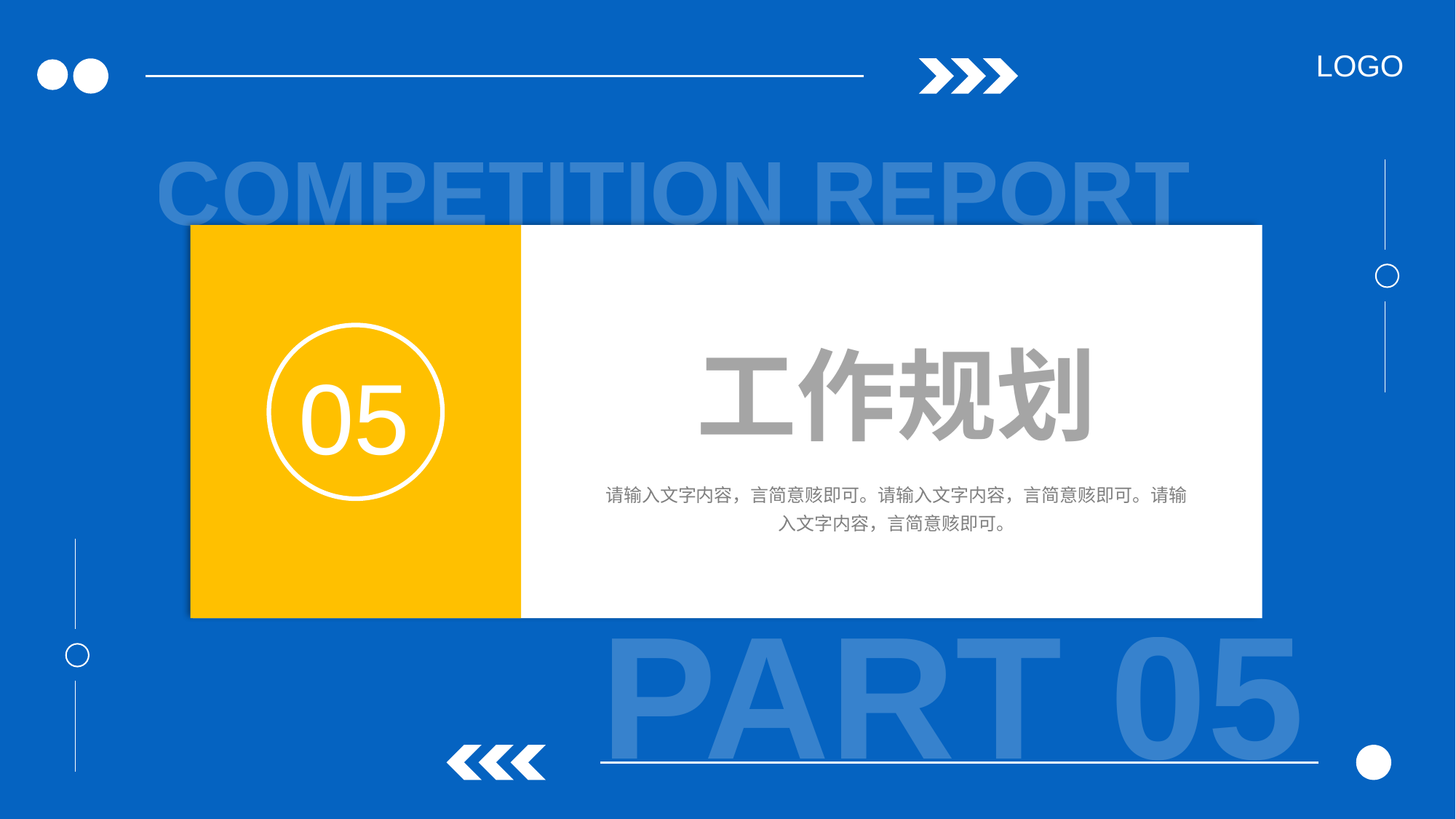

LOGO

COMPETITION REPORT

05
工作规划
请输入文字内容，言简意赅即可。请输入文字内容，言简意赅即可。请输入文字内容，言简意赅即可。
PART 05